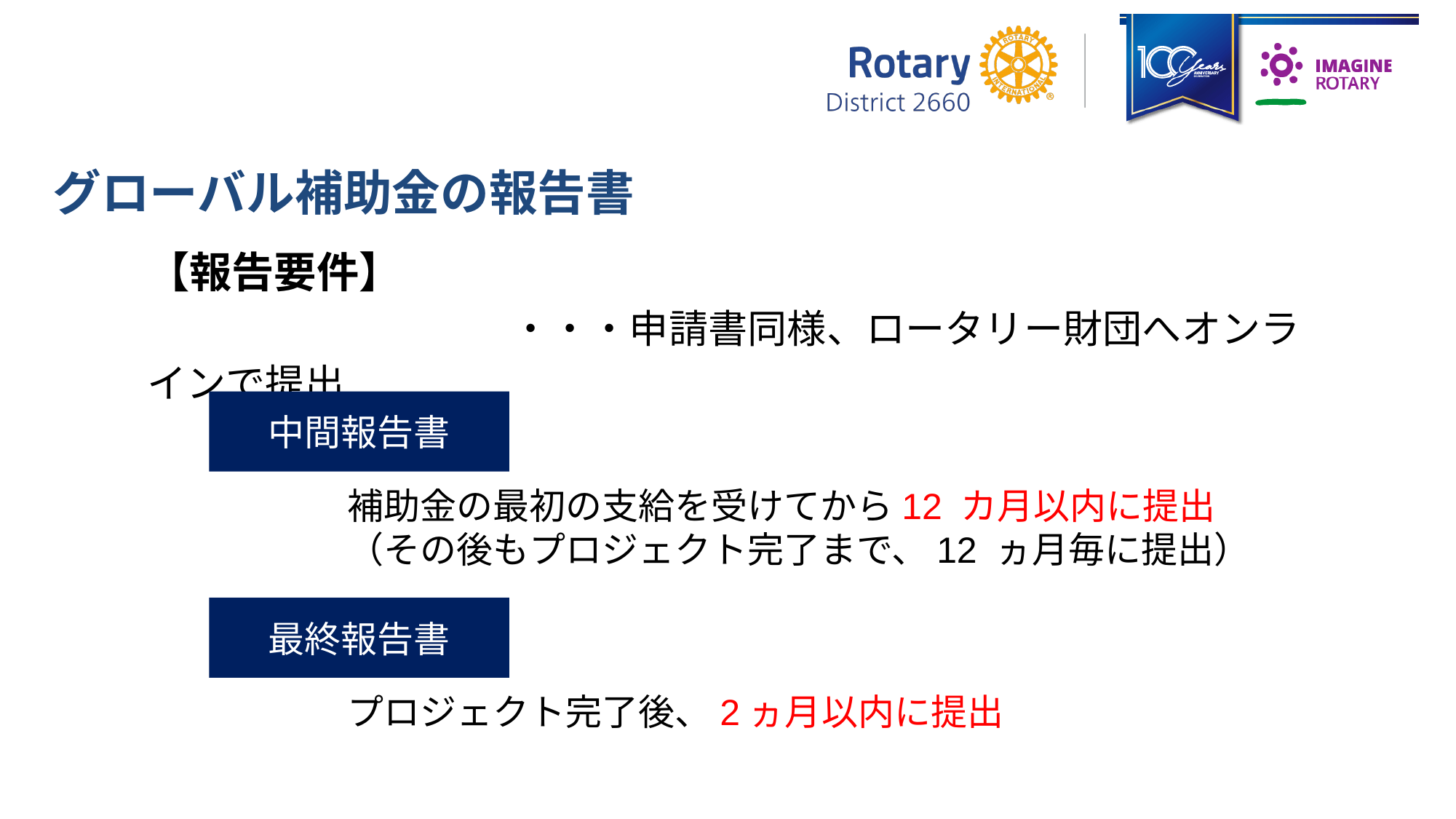

グローバル補助金の報告書
【報告要件】
　　　　　　　　　　・・・申請書同様、ロータリー財団へオンラインで提出
中間報告書
補助金の最初の支給を受けてから12 カ月以内に提出
（その後もプロジェクト完了まで、12 ヵ月毎に提出）
最終報告書
プロジェクト完了後、2ヵ月以内に提出